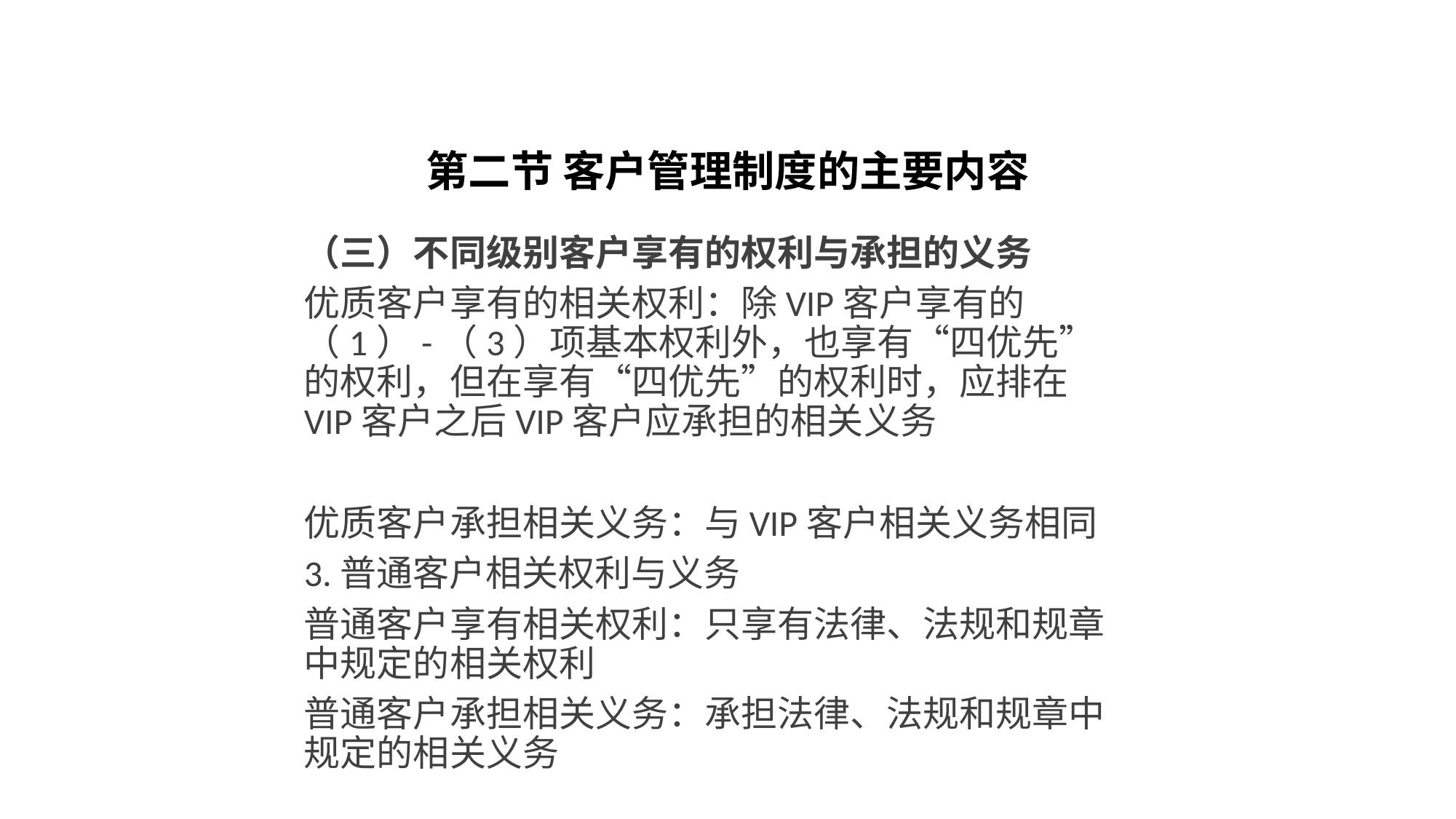

# 第二节 客户管理制度的主要内容
（三）不同级别客户享有的权利与承担的义务
优质客户享有的相关权利：除VIP客户享有的（1）-（3）项基本权利外，也享有“四优先”的权利，但在享有“四优先”的权利时，应排在VIP客户之后VIP客户应承担的相关义务

优质客户承担相关义务：与VIP客户相关义务相同
3.普通客户相关权利与义务
普通客户享有相关权利：只享有法律、法规和规章中规定的相关权利
普通客户承担相关义务：承担法律、法规和规章中规定的相关义务